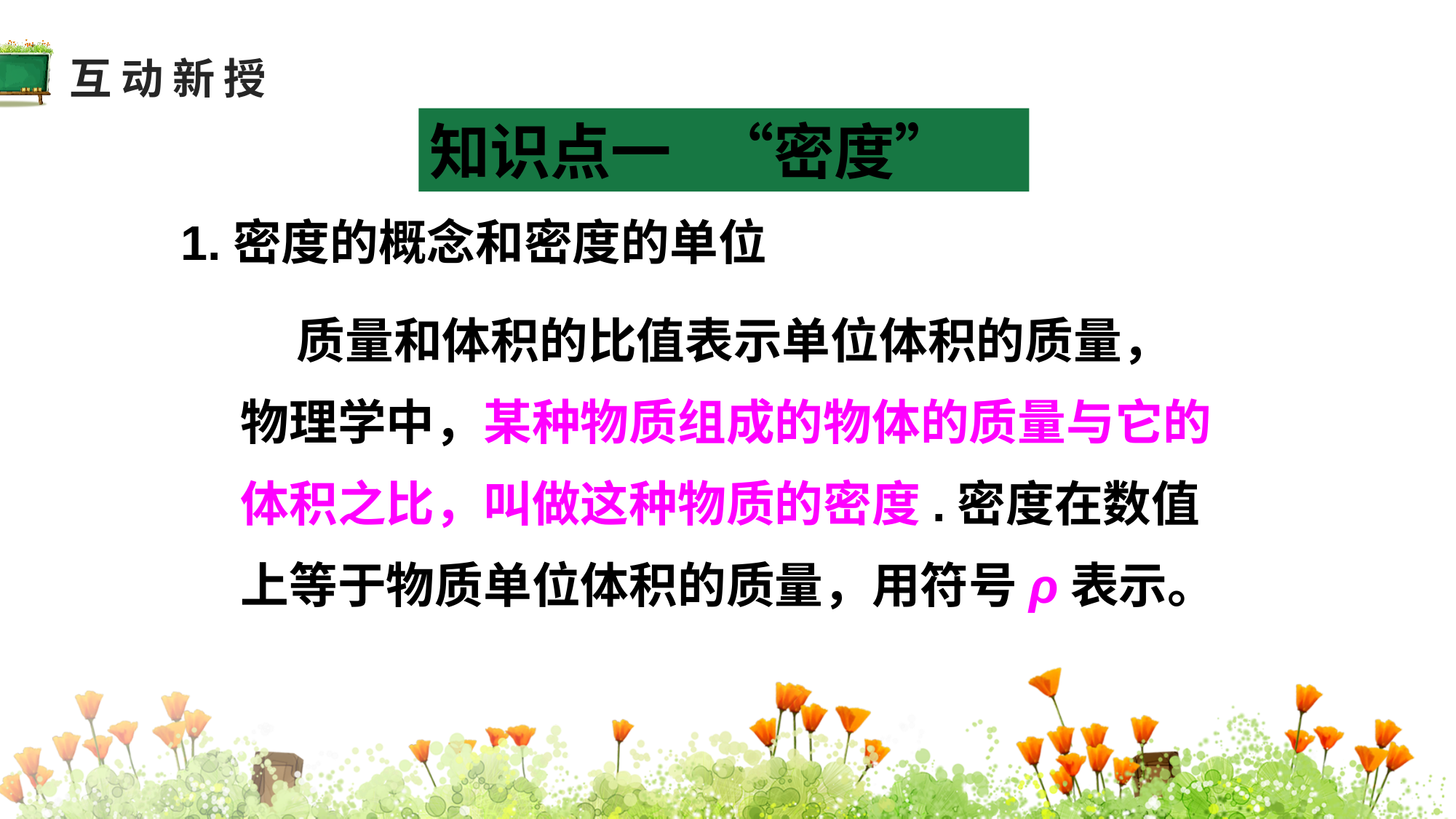

互动新授
知识点一   “密度”
1.密度的概念和密度的单位
    质量和体积的比值表示单位体积的质量，物理学中，某种物质组成的物体的质量与它的体积之比，叫做这种物质的密度.密度在数值上等于物质单位体积的质量，用符号ρ表示。